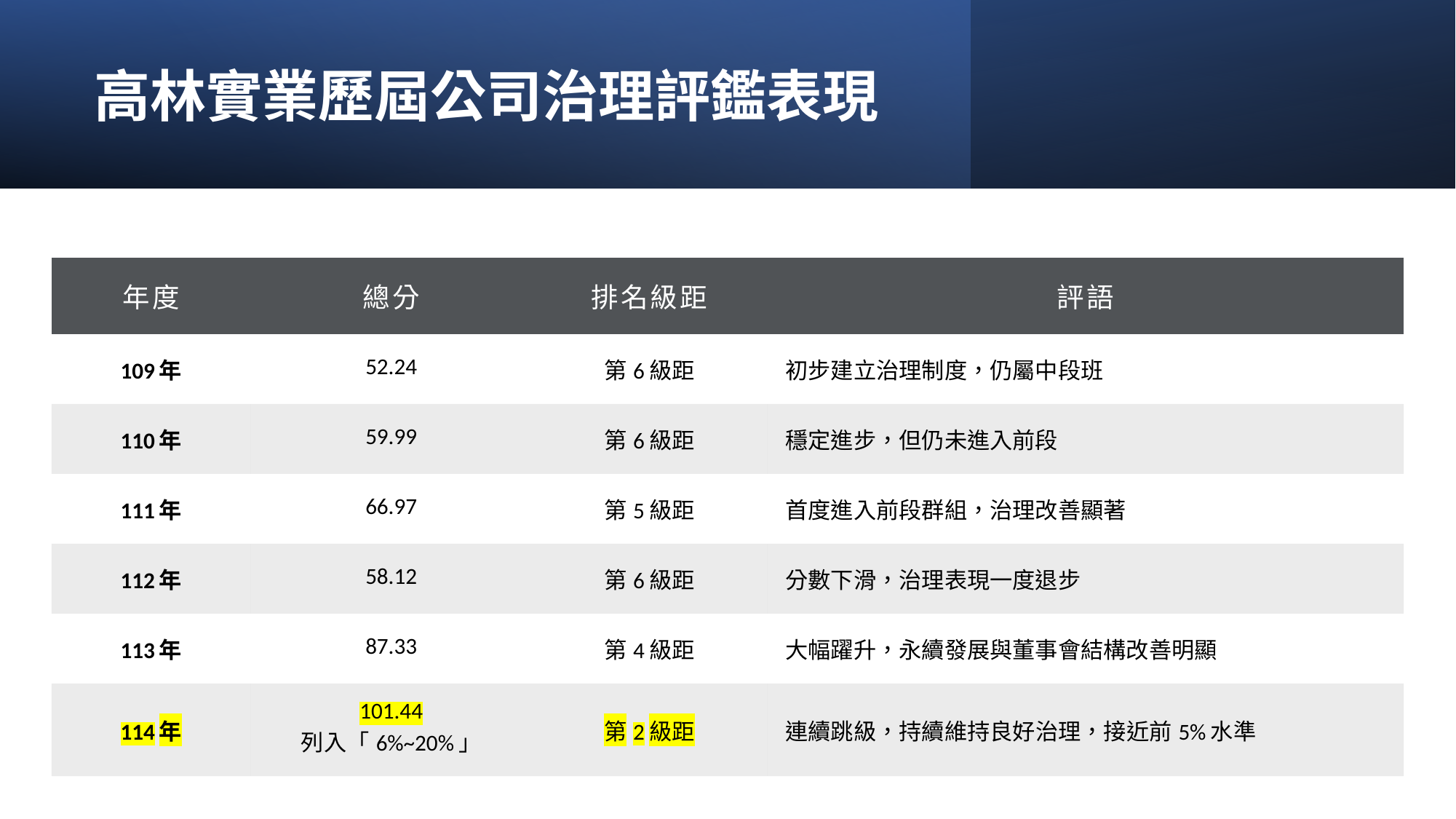

# 高林實業歷屆公司治理評鑑表現
| 年度 | 總分 | 排名級距 | 評語 |
| --- | --- | --- | --- |
| 109年 | 52.24 | 第6級距 | 初步建立治理制度，仍屬中段班 |
| 110年 | 59.99 | 第6級距 | 穩定進步，但仍未進入前段 |
| 111年 | 66.97 | 第5級距 | 首度進入前段群組，治理改善顯著 |
| 112年 | 58.12 | 第6級距 | 分數下滑，治理表現一度退步 |
| 113年 | 87.33 | 第4級距 | 大幅躍升，永續發展與董事會結構改善明顯 |
| 114年 | 101.44 列入「6%~20%」 | 第2級距 | 連續跳級，持續維持良好治理，接近前5%水準 |